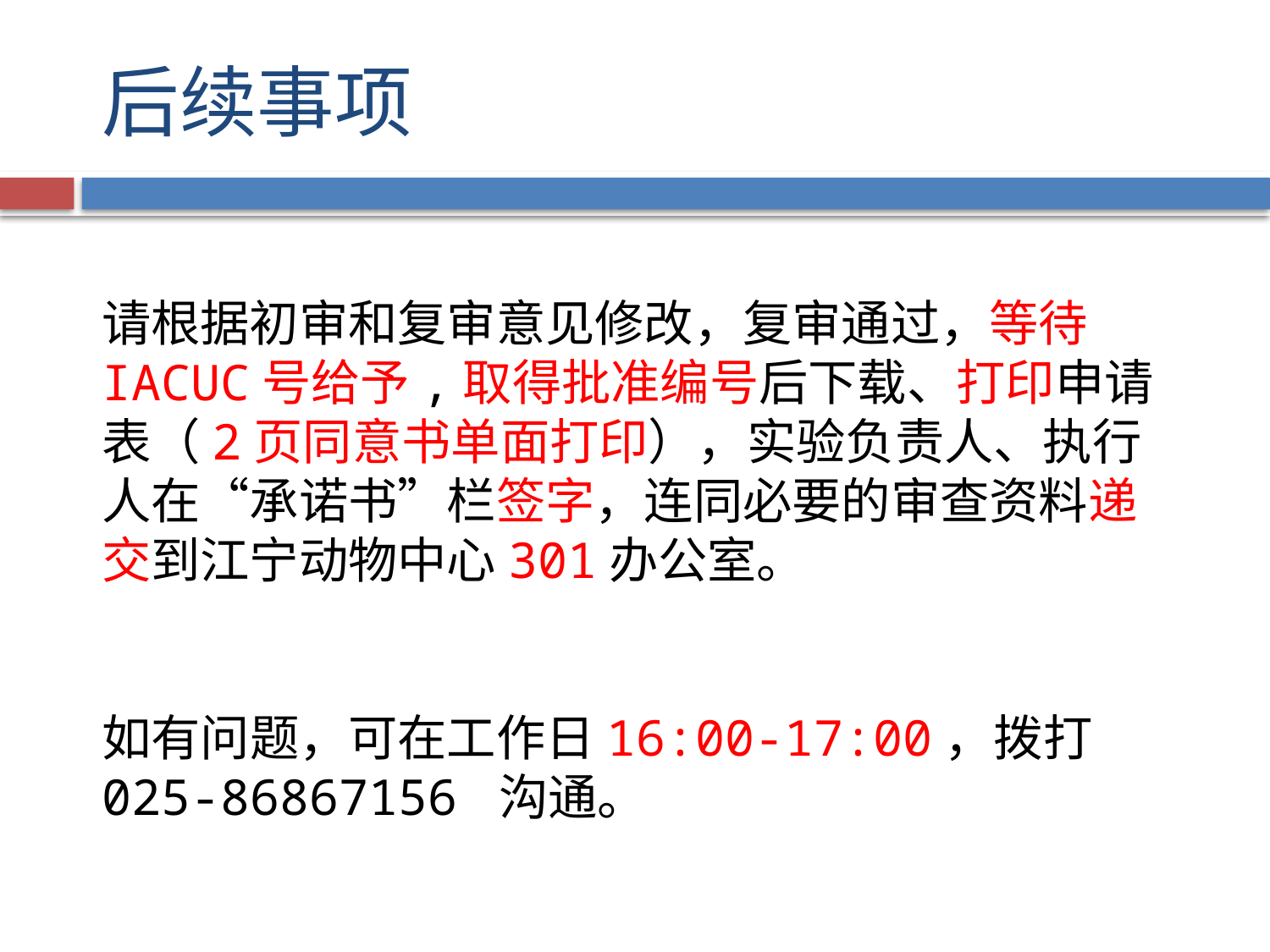

后续事项
请根据初审和复审意见修改，复审通过，等待IACUC号给予,取得批准编号后下载、打印申请表（2页同意书单面打印），实验负责人、执行人在“承诺书”栏签字，连同必要的审查资料递交到江宁动物中心301办公室。

如有问题，可在工作日16:00-17:00，拨打025-86867156 沟通。